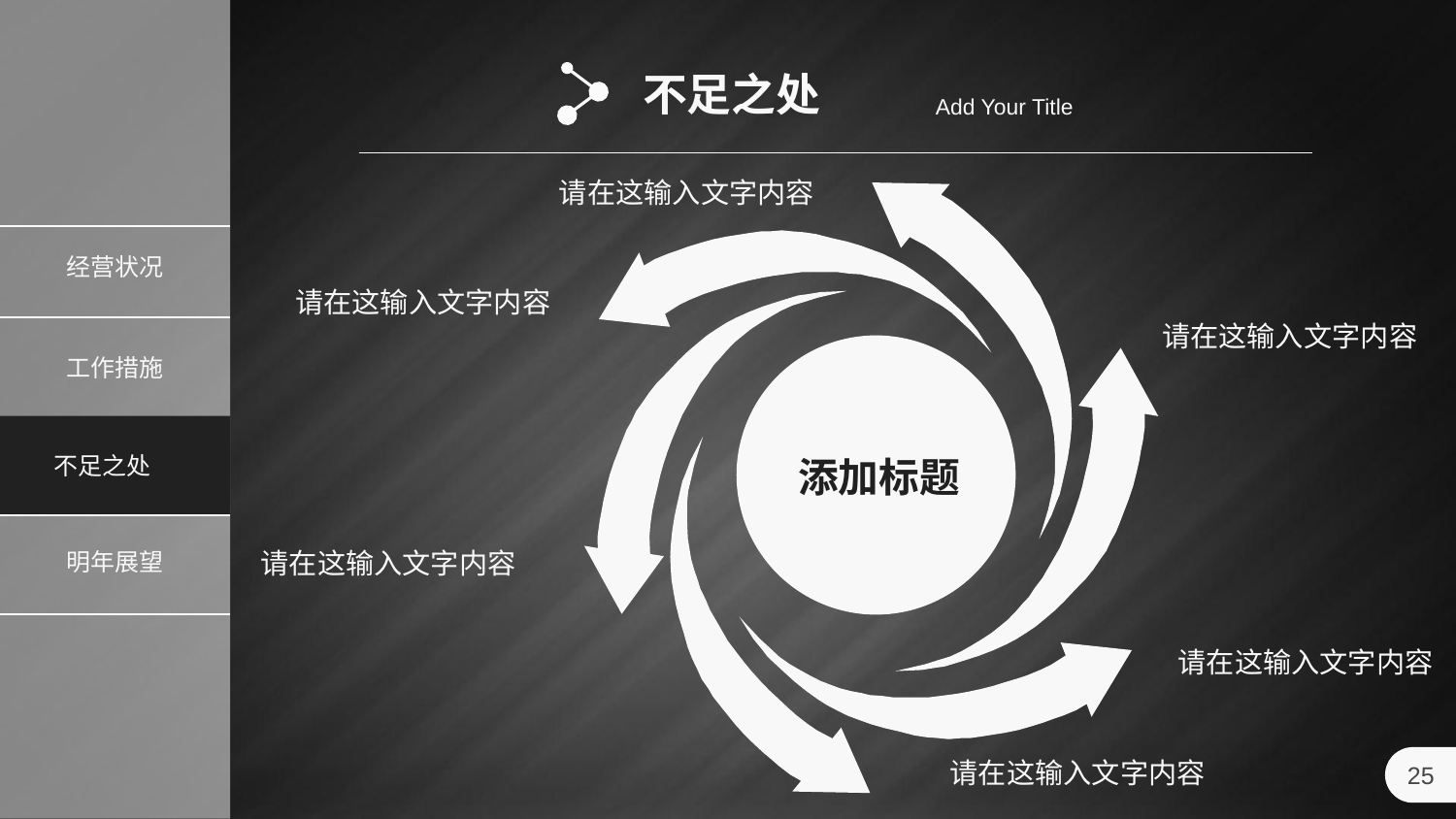

不足之处
Add Your Title

请在这输入文字内容
请在这输入文字内容
请在这输入文字内容
请在这输入文字内容
请在这输入文字内容
请在这输入文字内容

添加标题